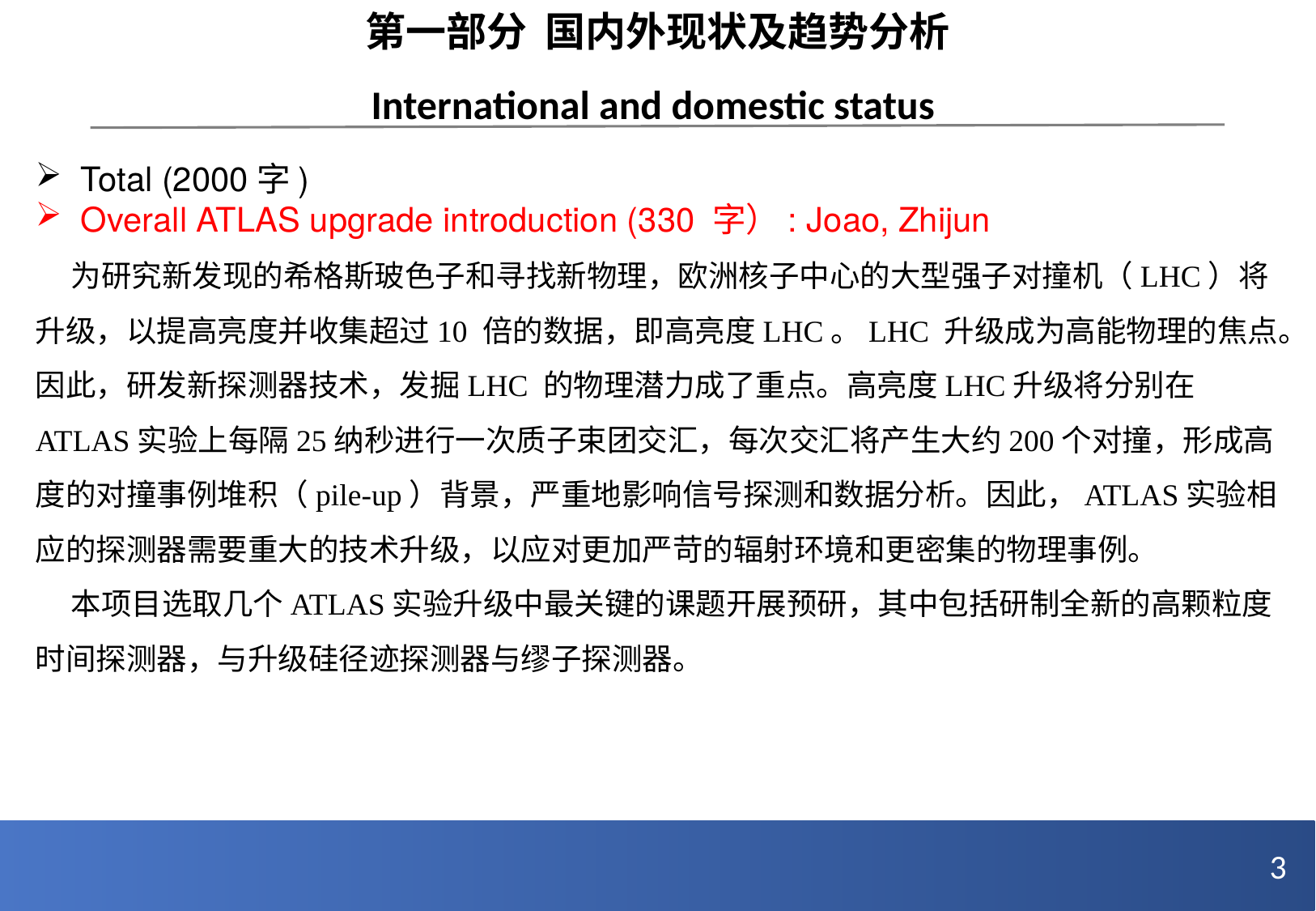

第一部分  国内外现状及趋势分析
International and domestic status

Total (2000字)
Overall ATLAS upgrade introduction (330 字）: Joao, Zhijun
为研究新发现的希格斯玻色子和寻找新物理，欧洲核子中心的大型强子对撞机（LHC）将升级，以提高亮度并收集超过10 倍的数据，即高亮度LHC。LHC 升级成为高能物理的焦点。因此，研发新探测器技术，发掘LHC 的物理潜力成了重点。高亮度LHC升级将分别在ATLAS实验上每隔25纳秒进行一次质子束团交汇，每次交汇将产生大约200个对撞，形成高度的对撞事例堆积（pile-up）背景，严重地影响信号探测和数据分析。因此，ATLAS实验相应的探测器需要重大的技术升级，以应对更加严苛的辐射环境和更密集的物理事例。
本项目选取几个ATLAS实验升级中最关键的课题开展预研，其中包括研制全新的高颗粒度时间探测器，与升级硅径迹探测器与缪子探测器。